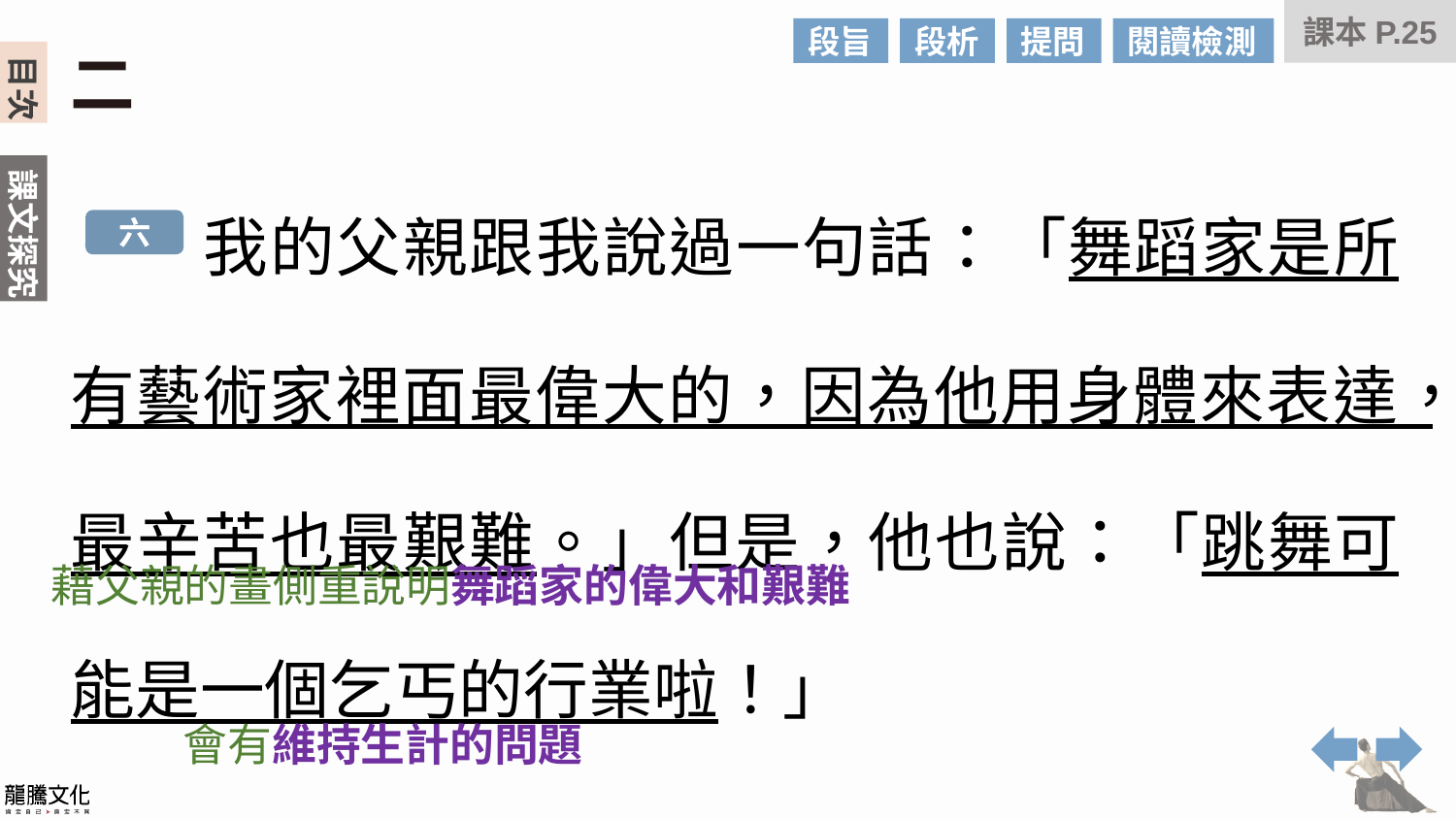

課本P.25
段旨
段析
提問
閱讀檢測
二
　　我的父親跟我說過一句話：「舞蹈家是所有藝術家裡面最偉大的，因為他用身體來表達，最辛苦也最艱難。」但是，他也說：「跳舞可能是一個乞丐的行業啦！」
六
藉父親的畫側重說明舞蹈家的偉大和艱難
會有維持生計的問題